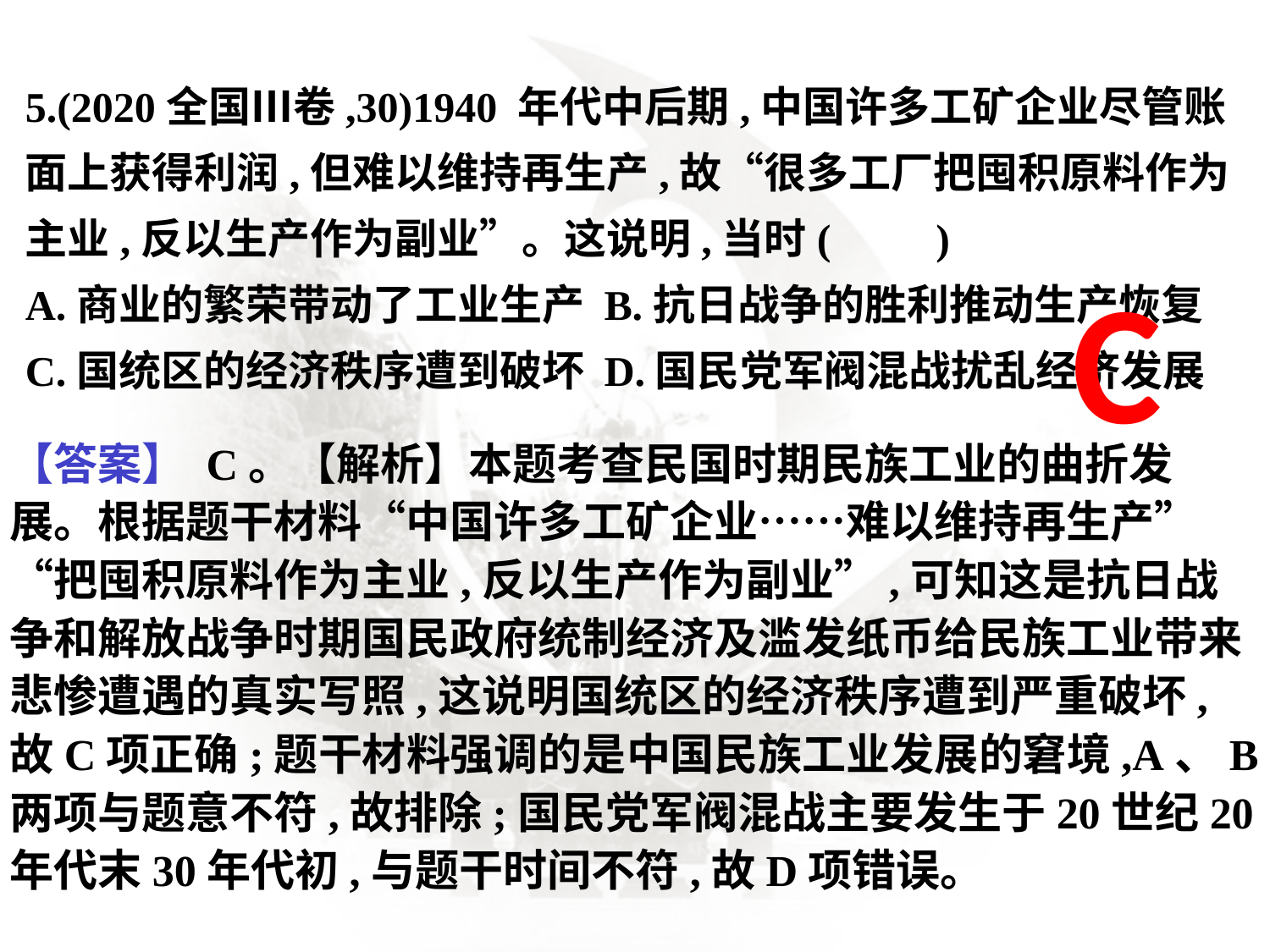

5.(2020全国Ⅲ卷,30)1940 年代中后期,中国许多工矿企业尽管账面上获得利润,但难以维持再生产,故“很多工厂把囤积原料作为主业,反以生产作为副业”。这说明,当时(　　)
A.商业的繁荣带动了工业生产 B.抗日战争的胜利推动生产恢复
C.国统区的经济秩序遭到破坏 D.国民党军阀混战扰乱经济发展
C
【答案】 C。【解析】本题考查民国时期民族工业的曲折发展。根据题干材料“中国许多工矿企业……难以维持再生产”“把囤积原料作为主业,反以生产作为副业”,可知这是抗日战争和解放战争时期国民政府统制经济及滥发纸币给民族工业带来悲惨遭遇的真实写照,这说明国统区的经济秩序遭到严重破坏,故C项正确;题干材料强调的是中国民族工业发展的窘境,A、B两项与题意不符,故排除;国民党军阀混战主要发生于20世纪20年代末30年代初,与题干时间不符,故D项错误。